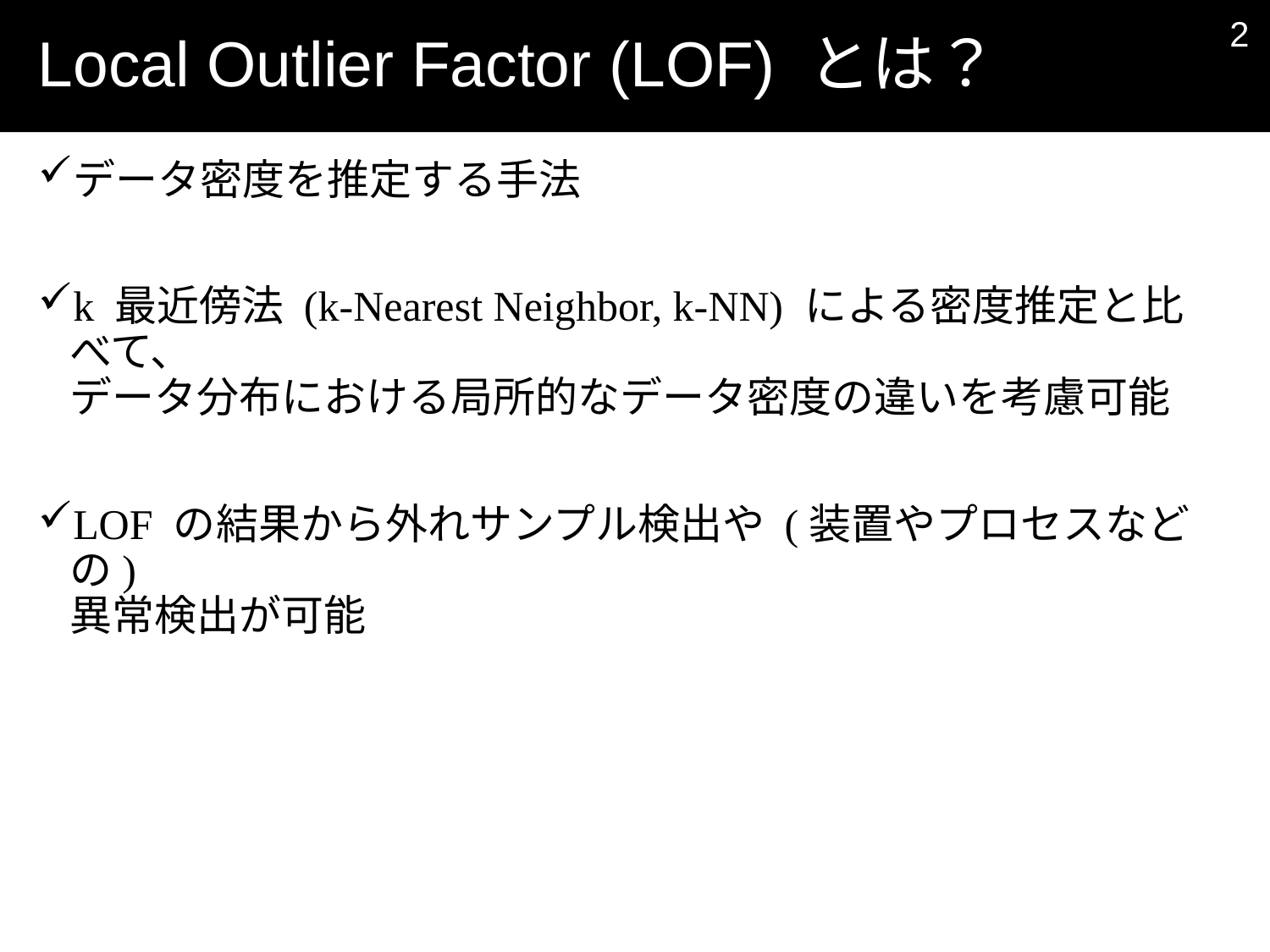

2
# Local Outlier Factor (LOF) とは？
データ密度を推定する手法

k 最近傍法 (k-Nearest Neighbor, k-NN) による密度推定と比べて、
データ分布における局所的なデータ密度の違いを考慮可能

LOF の結果から外れサンプル検出や (装置やプロセスなどの)
異常検出が可能